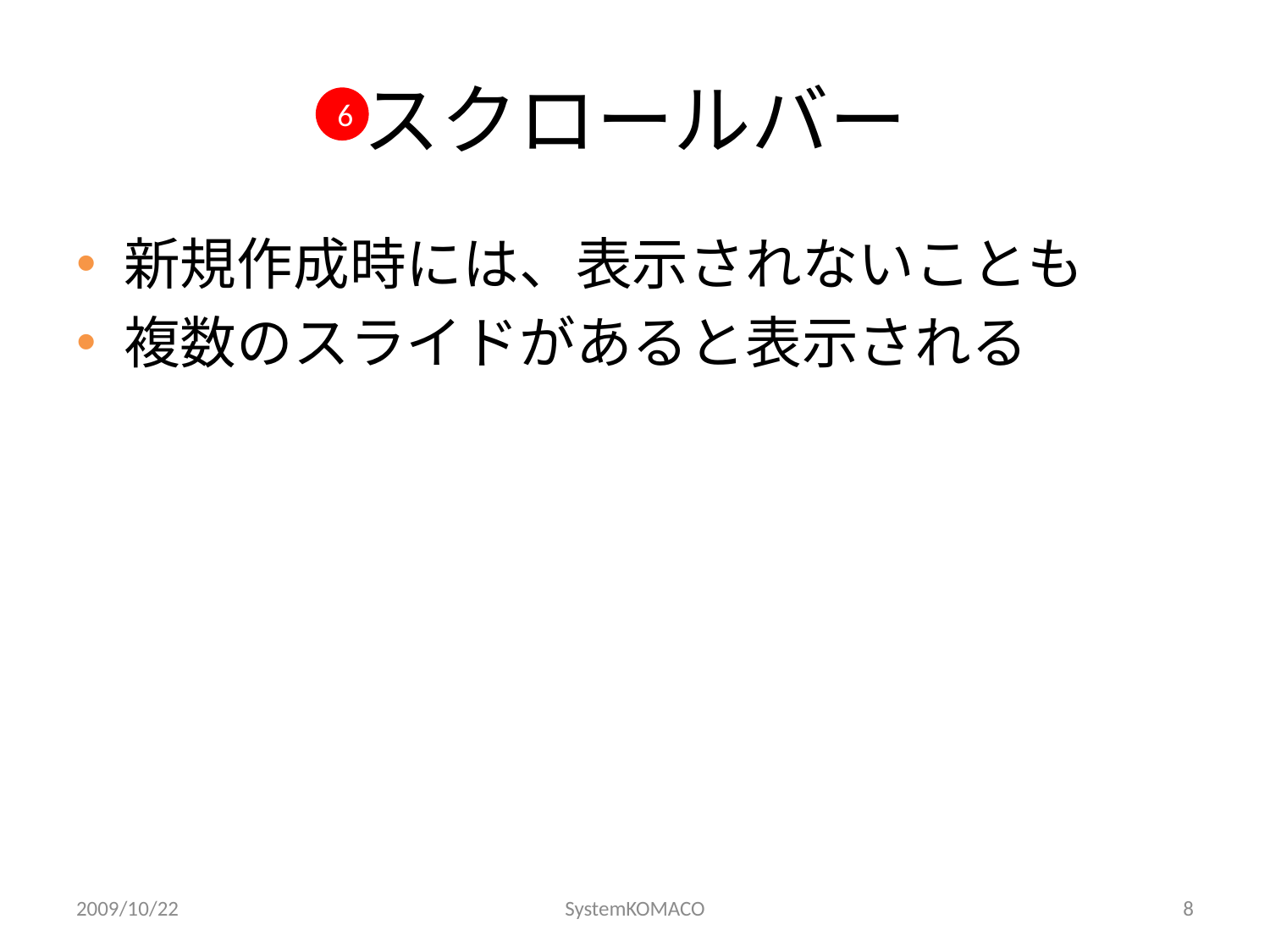

# スクロールバー
6
新規作成時には、表示されないことも
複数のスライドがあると表示される

2009/10/22
SystemKOMACO
8